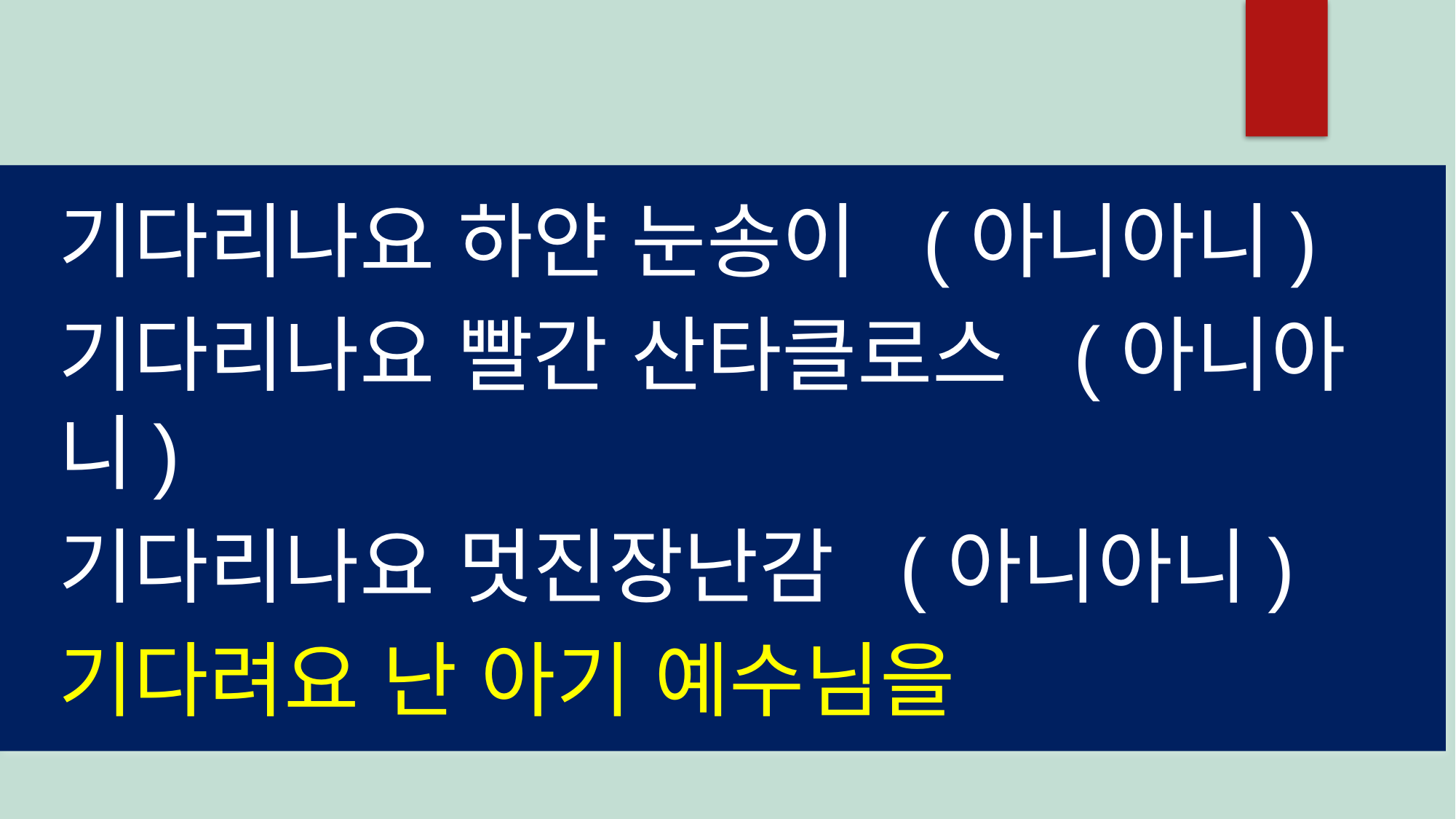

기다리나요 하얀 눈송이  (아니아니)
기다리나요 빨간 산타클로스  (아니아니)
기다리나요 멋진장난감  (아니아니)
기다려요 난 아기 예수님을